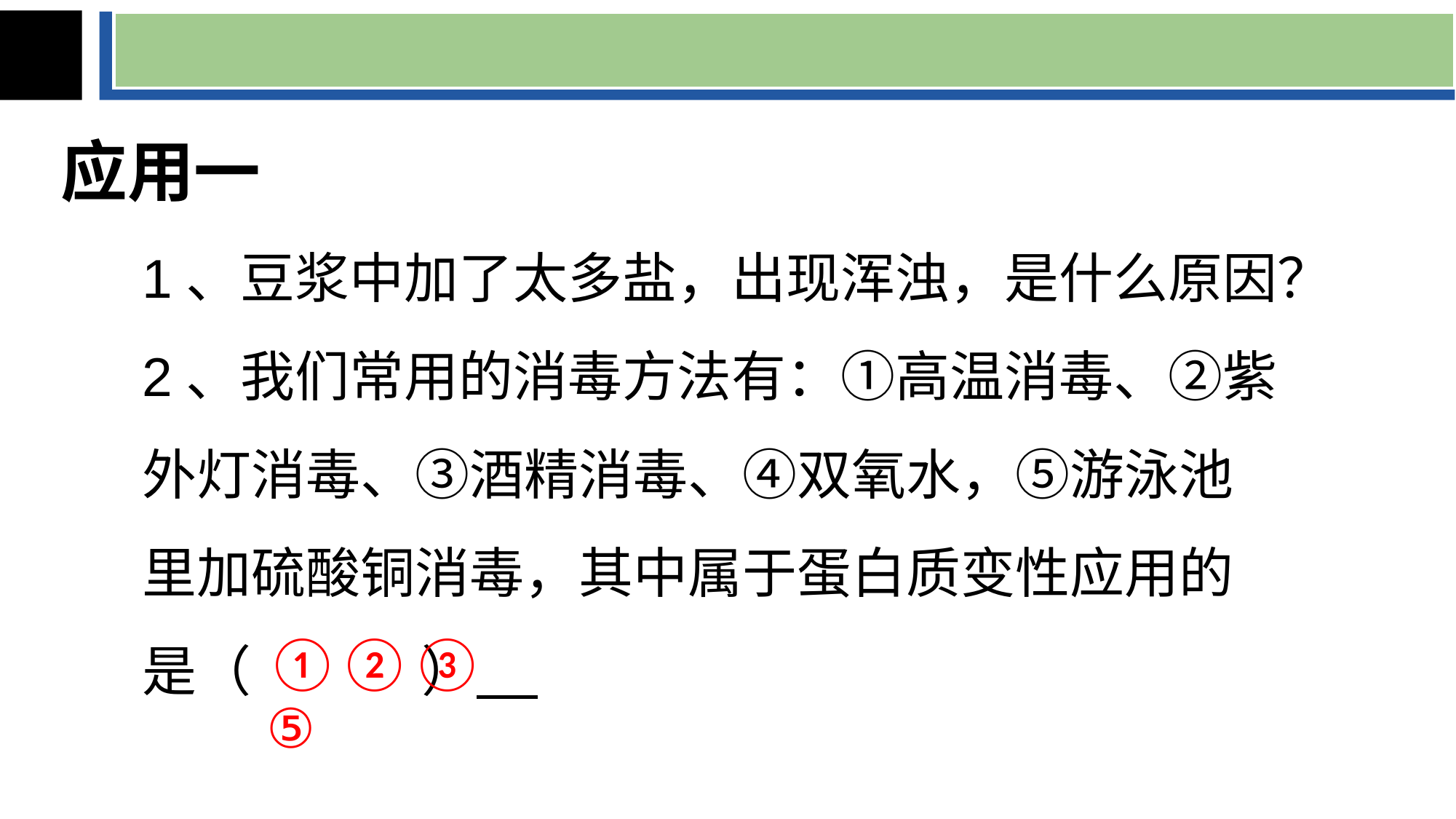

应用一
1、豆浆中加了太多盐，出现浑浊，是什么原因？
2、我们常用的消毒方法有：①高温消毒、②紫外灯消毒、③酒精消毒、④双氧水，⑤游泳池里加硫酸铜消毒，其中属于蛋白质变性应用的是（              ）
①②③⑤